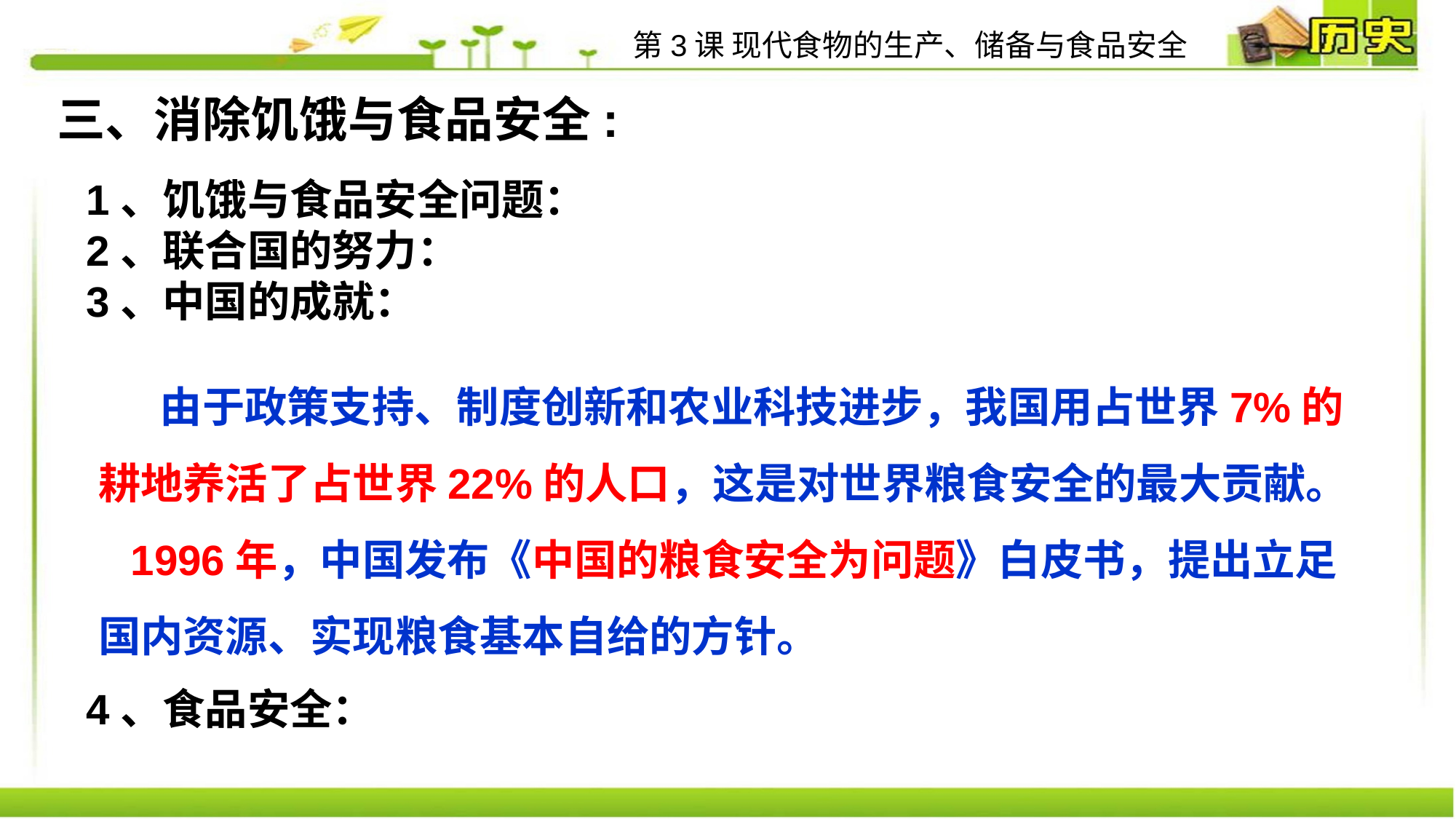

第3课 现代食物的生产、储备与食品安全
三、消除饥饿与食品安全:
1、饥饿与食品安全问题：
2、联合国的努力：
3、中国的成就：

4、食品安全：

  由于政策支持、制度创新和农业科技进步，我国用占世界7%的耕地养活了占世界22%的人口，这是对世界粮食安全的最大贡献。
1996年，中国发布《中国的粮食安全为问题》白皮书，提出立足国内资源、实现粮食基本自给的方针。